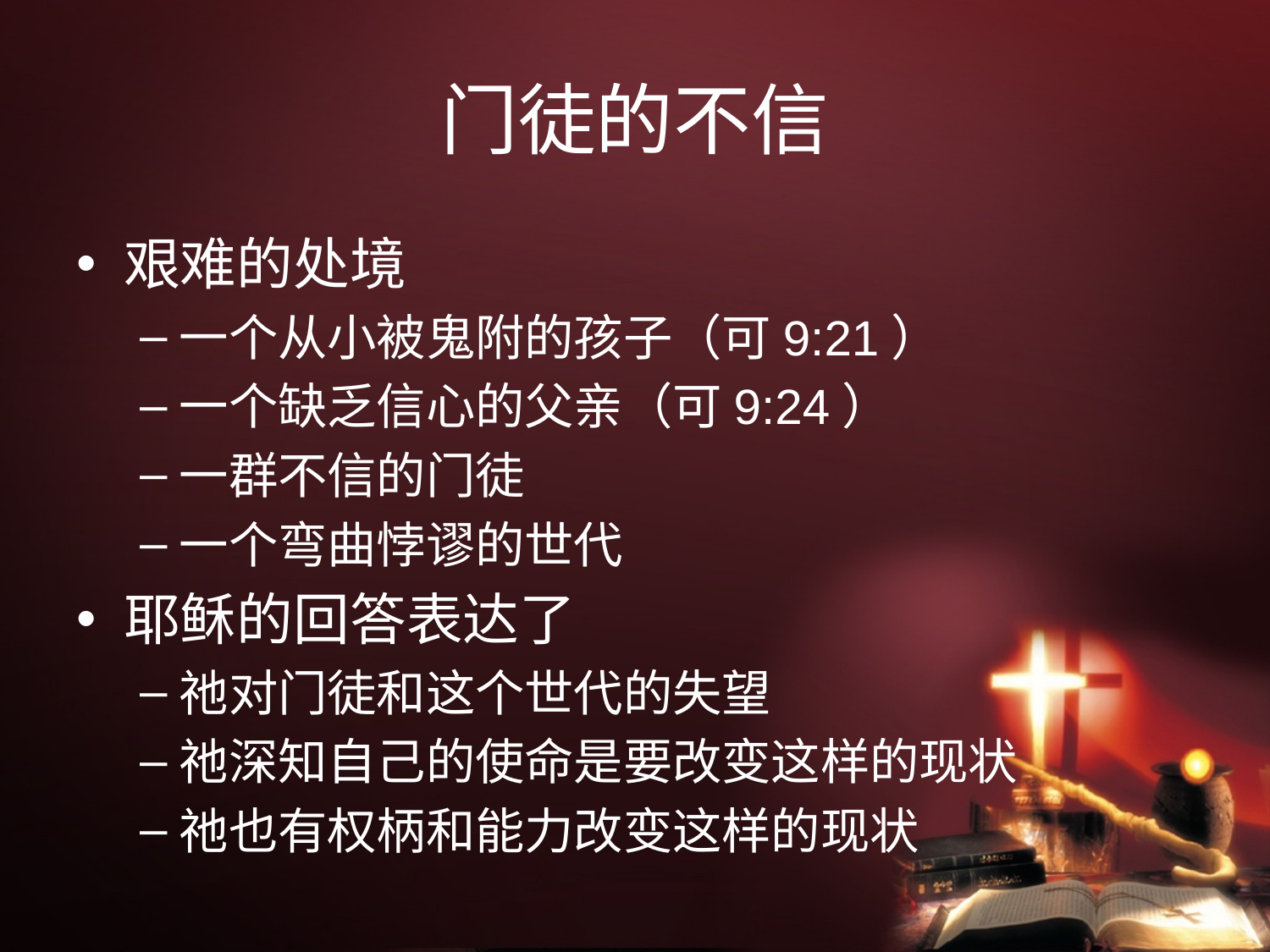

# 门徒的不信
艰难的处境
一个从小被鬼附的孩子（可9:21）
一个缺乏信心的父亲（可9:24）
一群不信的门徒
一个弯曲悖谬的世代
耶稣的回答表达了
祂对门徒和这个世代的失望
祂深知自己的使命是要改变这样的现状
祂也有权柄和能力改变这样的现状